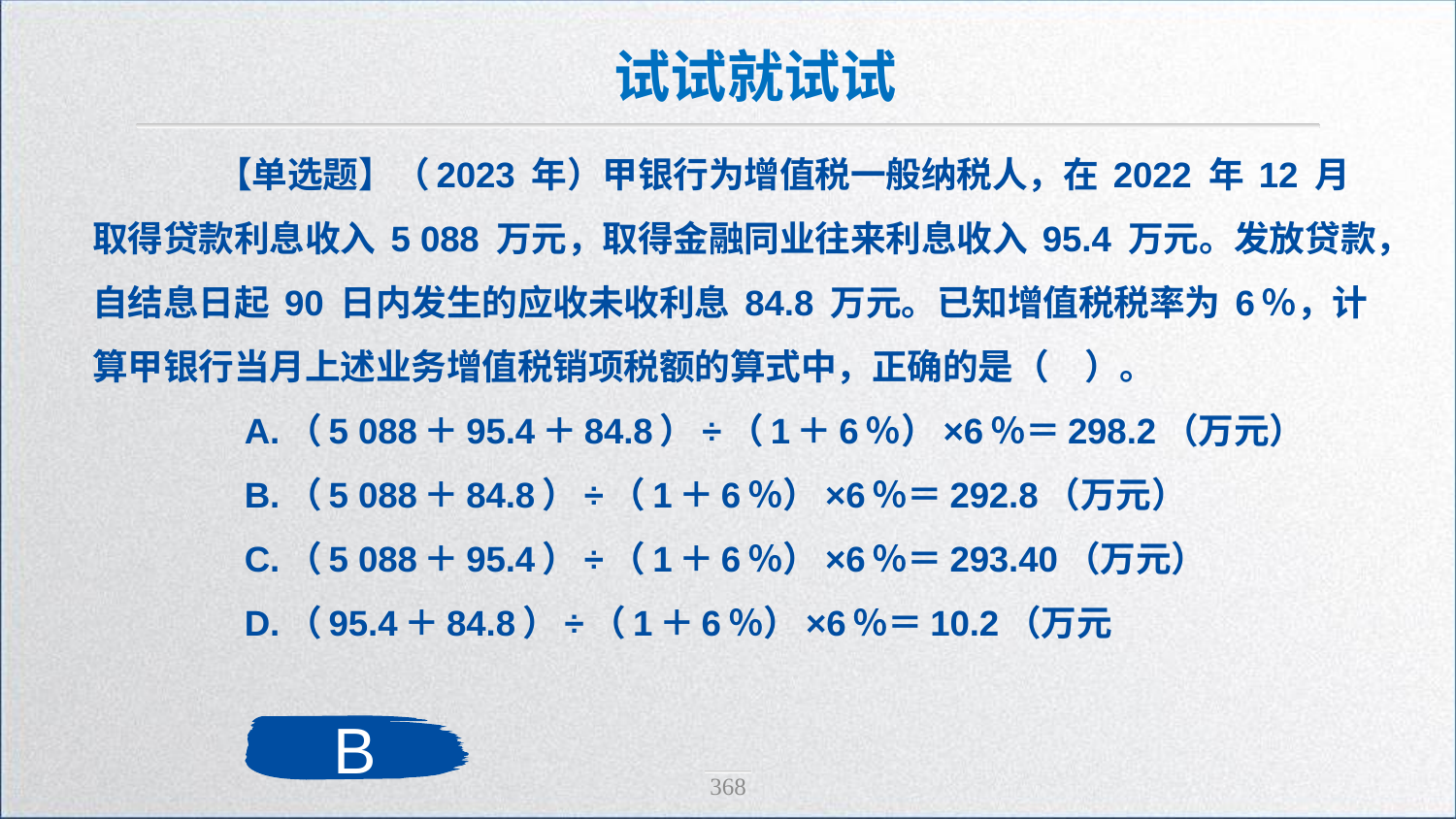

试试就试试
 　【单选题】（2023 年）甲银行为增值税一般纳税人，在 2022 年 12 月取得贷款利息收入 5 088 万元，取得金融同业往来利息收入 95.4 万元。发放贷款，自结息日起 90 日内发生的应收未收利息 84.8 万元。已知增值税税率为 6％，计算甲银行当月上述业务增值税销项税额的算式中，正确的是（　）。
　　A.（5 088＋95.4＋84.8）÷（1＋6％）×6％＝298.2（万元）
　　B.（5 088＋84.8）÷（1＋6％）×6％＝292.8（万元）
　　C.（5 088＋95.4）÷（1＋6％）×6％＝293.40（万元）
　　D.（95.4＋84.8）÷（1＋6％）×6％＝10.2（万元

B
368